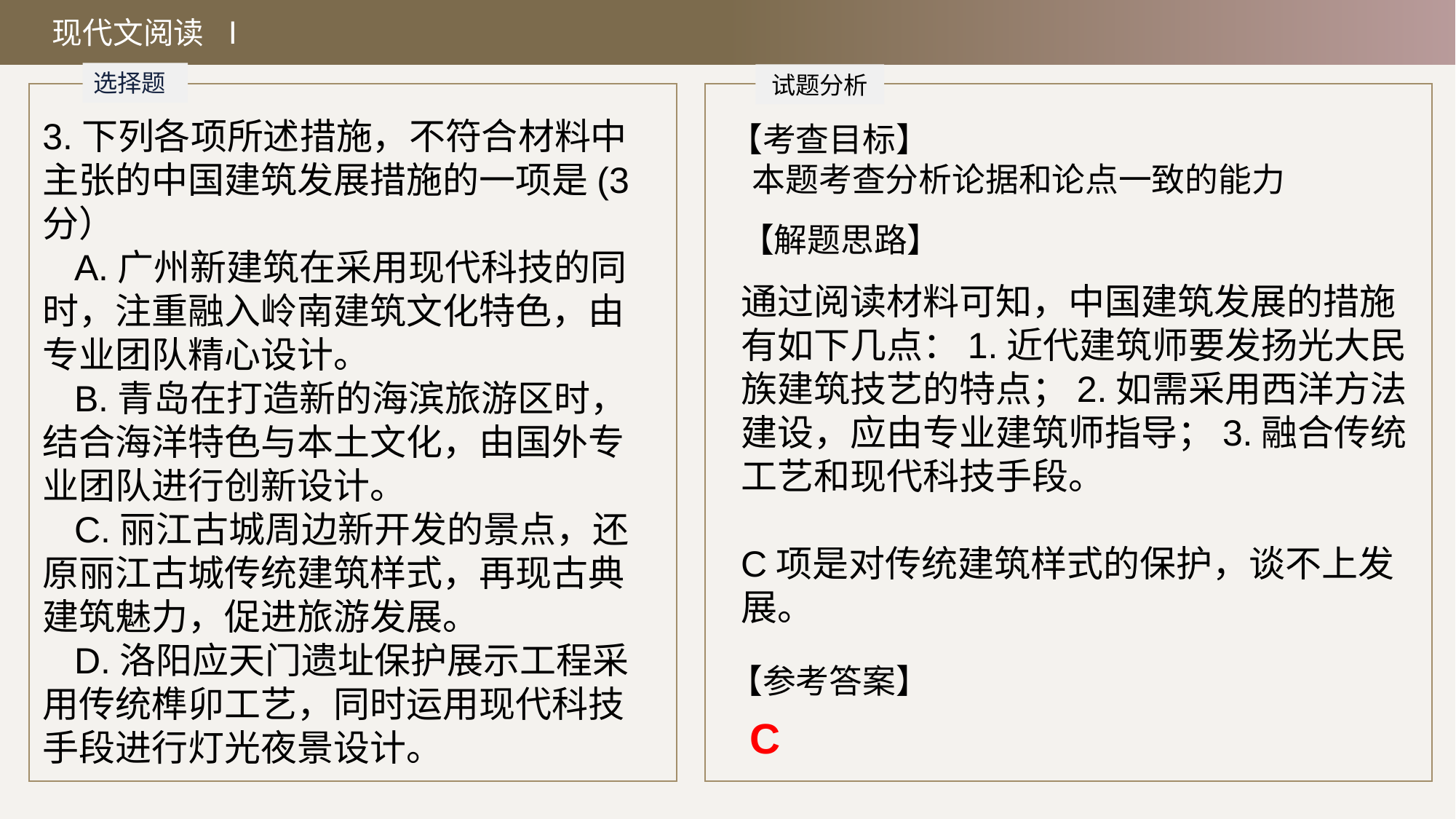

现代文阅读  Ⅰ
选择题
试题分析

3.下列各项所述措施，不符合材料中主张的中国建筑发展措施的一项是(3分）
A.广州新建筑在采用现代科技的同时，注重融入岭南建筑文化特色，由专业团队精心设计。
B.青岛在打造新的海滨旅游区时，结合海洋特色与本土文化，由国外专业团队进行创新设计。
C.丽江古城周边新开发的景点，还原丽江古城传统建筑样式，再现古典建筑魅力，促进旅游发展。
D.洛阳应天门遗址保护展示工程采用传统榫卯工艺，同时运用现代科技手段进行灯光夜景设计。
【考查目标】
  本题考查分析论据和论点一致的能力
【解题思路】
通过阅读材料可知，中国建筑发展的措施有如下几点：1.近代建筑师要发扬光大民族建筑技艺的特点；2.如需采用西洋方法建设，应由专业建筑师指导；3.融合传统工艺和现代科技手段。

C项是对传统建筑样式的保护，谈不上发展。
【参考答案】
C